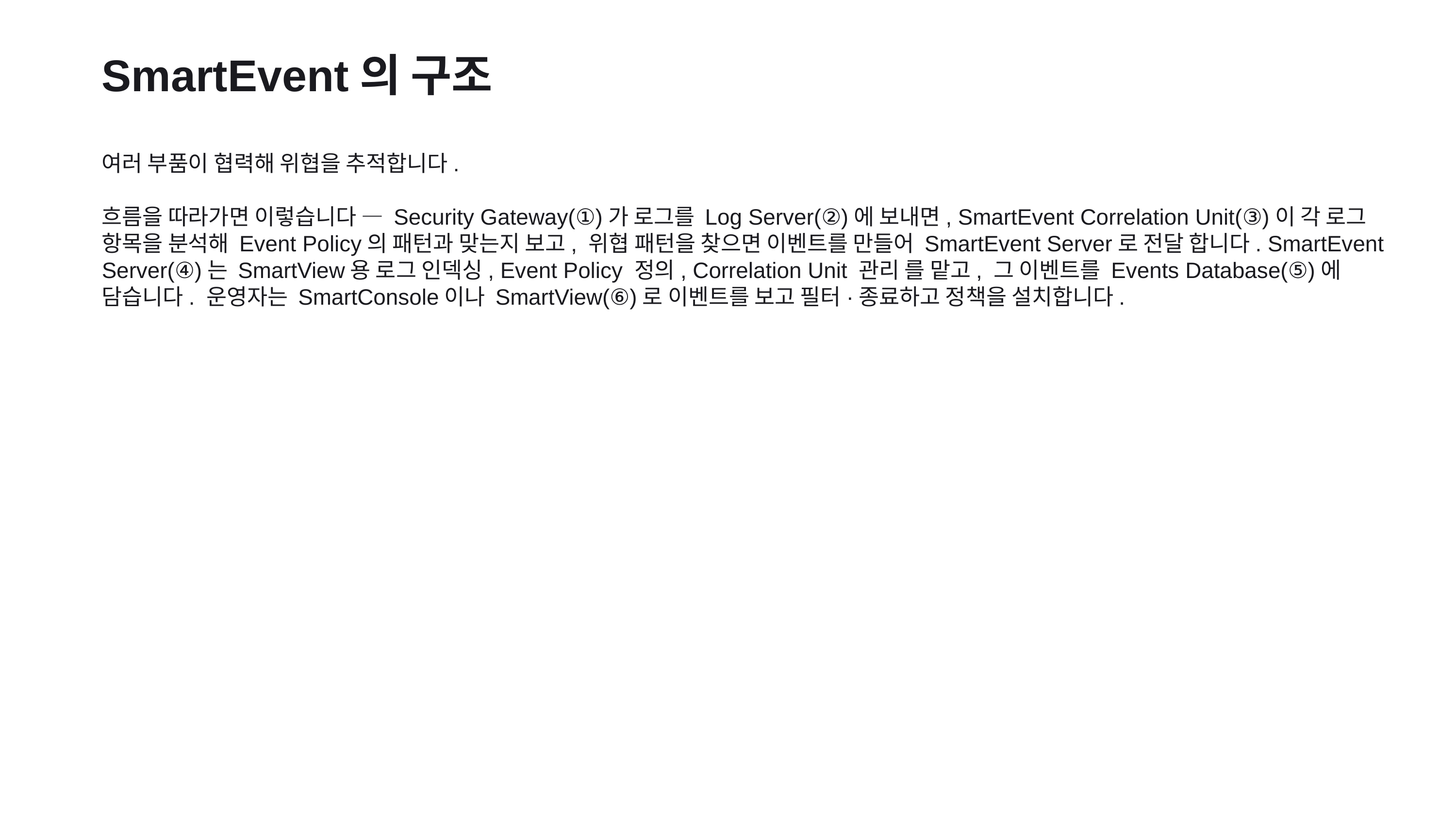

SmartEvent의 구조
여러 부품이 협력해 위협을 추적합니다.

흐름을 따라가면 이렇습니다 — Security Gateway(①)가 로그를 Log Server(②)에 보내면, SmartEvent Correlation Unit(③)이 각 로그 항목을 분석해 Event Policy의 패턴과 맞는지 보고, 위협 패턴을 찾으면 이벤트를 만들어 SmartEvent Server로 전달 합니다. SmartEvent Server(④)는 SmartView용 로그 인덱싱, Event Policy 정의, Correlation Unit 관리 를 맡고, 그 이벤트를 Events Database(⑤)에 담습니다. 운영자는 SmartConsole이나 SmartView(⑥)로 이벤트를 보고 필터·종료하고 정책을 설치합니다.